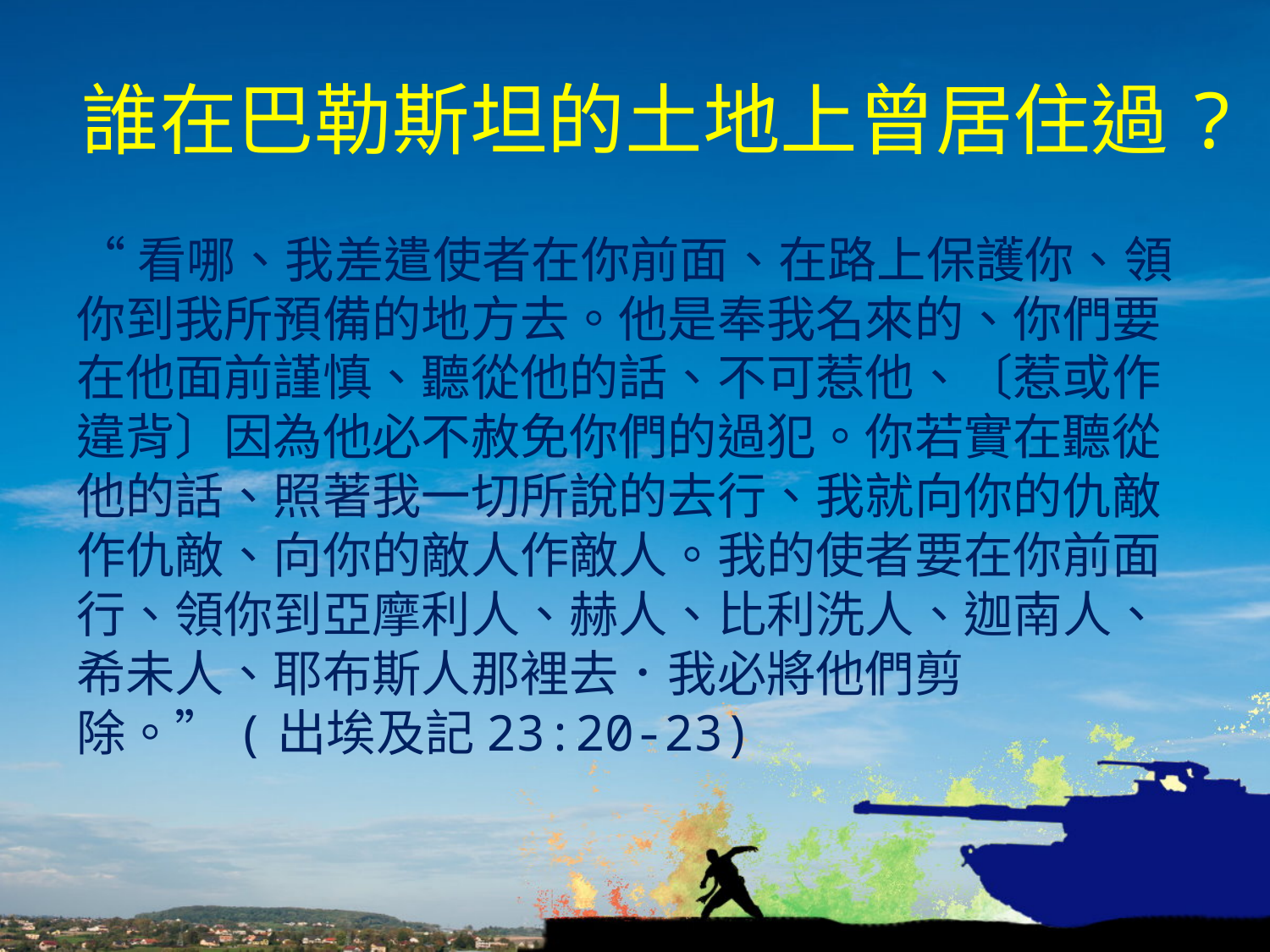

# 誰在巴勒斯坦的土地上曾居住過?
“看哪、我差遣使者在你前面、在路上保護你、領你到我所預備的地方去。他是奉我名來的、你們要在他面前謹慎、聽從他的話、不可惹他、〔惹或作違背〕因為他必不赦免你們的過犯。你若實在聽從他的話、照著我一切所說的去行、我就向你的仇敵作仇敵、向你的敵人作敵人。我的使者要在你前面行、領你到亞摩利人、赫人、比利洗人、迦南人、希未人、耶布斯人那裡去．我必將他們剪除。”(出埃及記23:20-23)